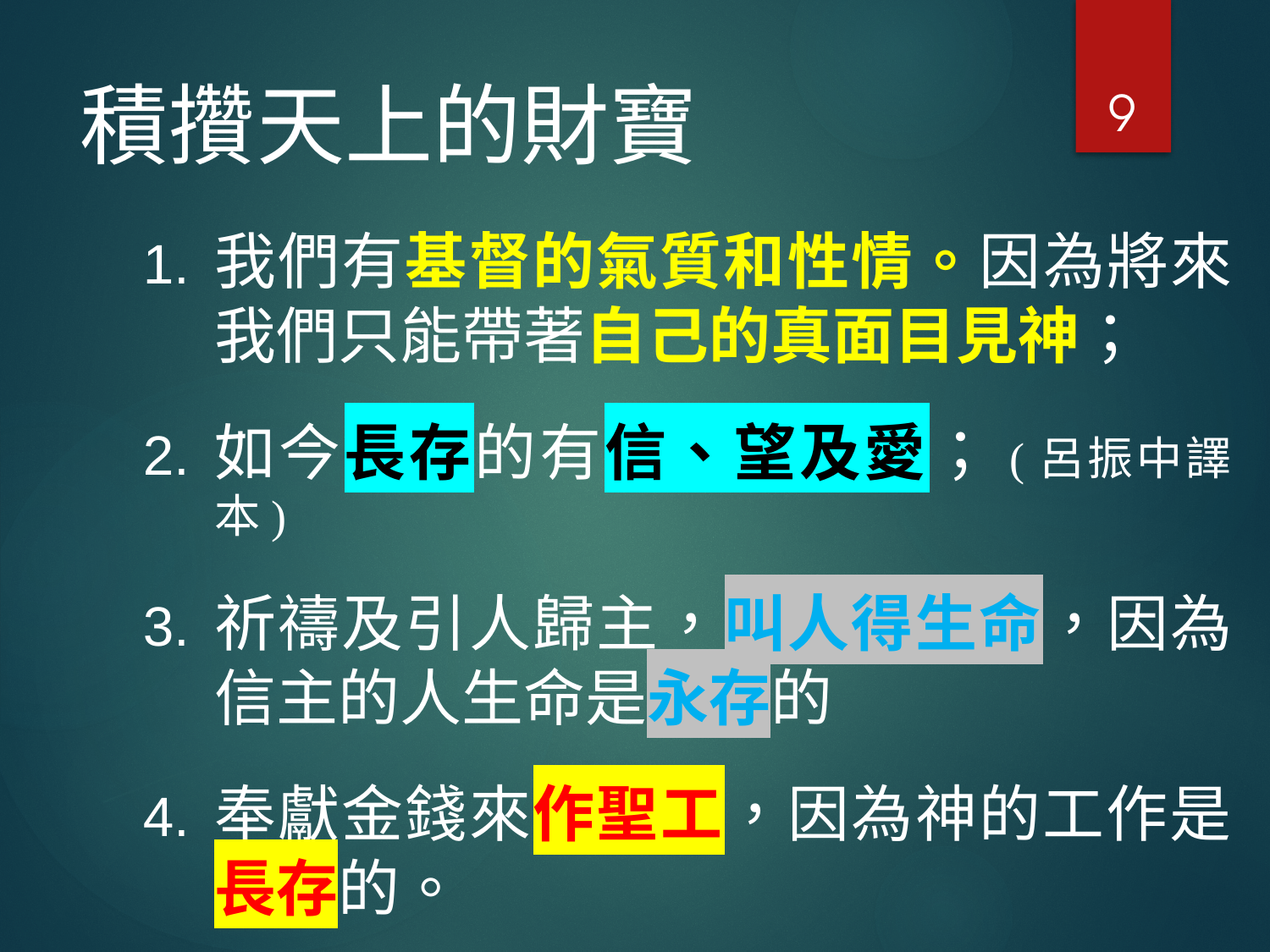

9
# 積攢天上的財寶
我們有基督的氣質和性情。因為將來我們只能帶著自己的真面目見神；
如今長存的有信、望及愛；(呂振中譯本)
祈禱及引人歸主，叫人得生命，因為信主的人生命是永存的
奉獻金錢來作聖工，因為神的工作是長存的。